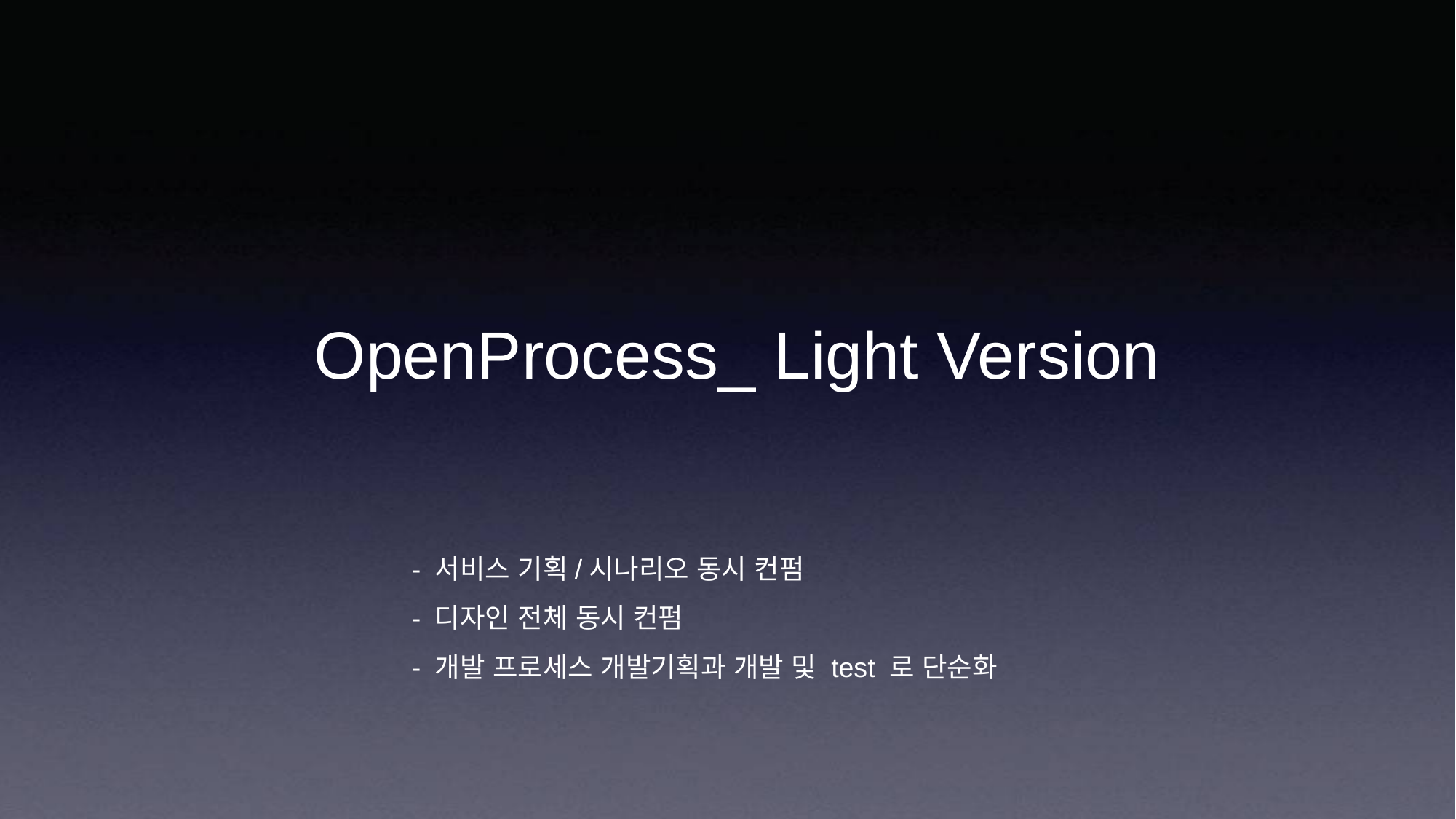

OpenProcess_ Light Version
- 서비스 기획/시나리오 동시 컨펌
- 디자인 전체 동시 컨펌
- 개발 프로세스 개발기획과 개발 및 test 로 단순화